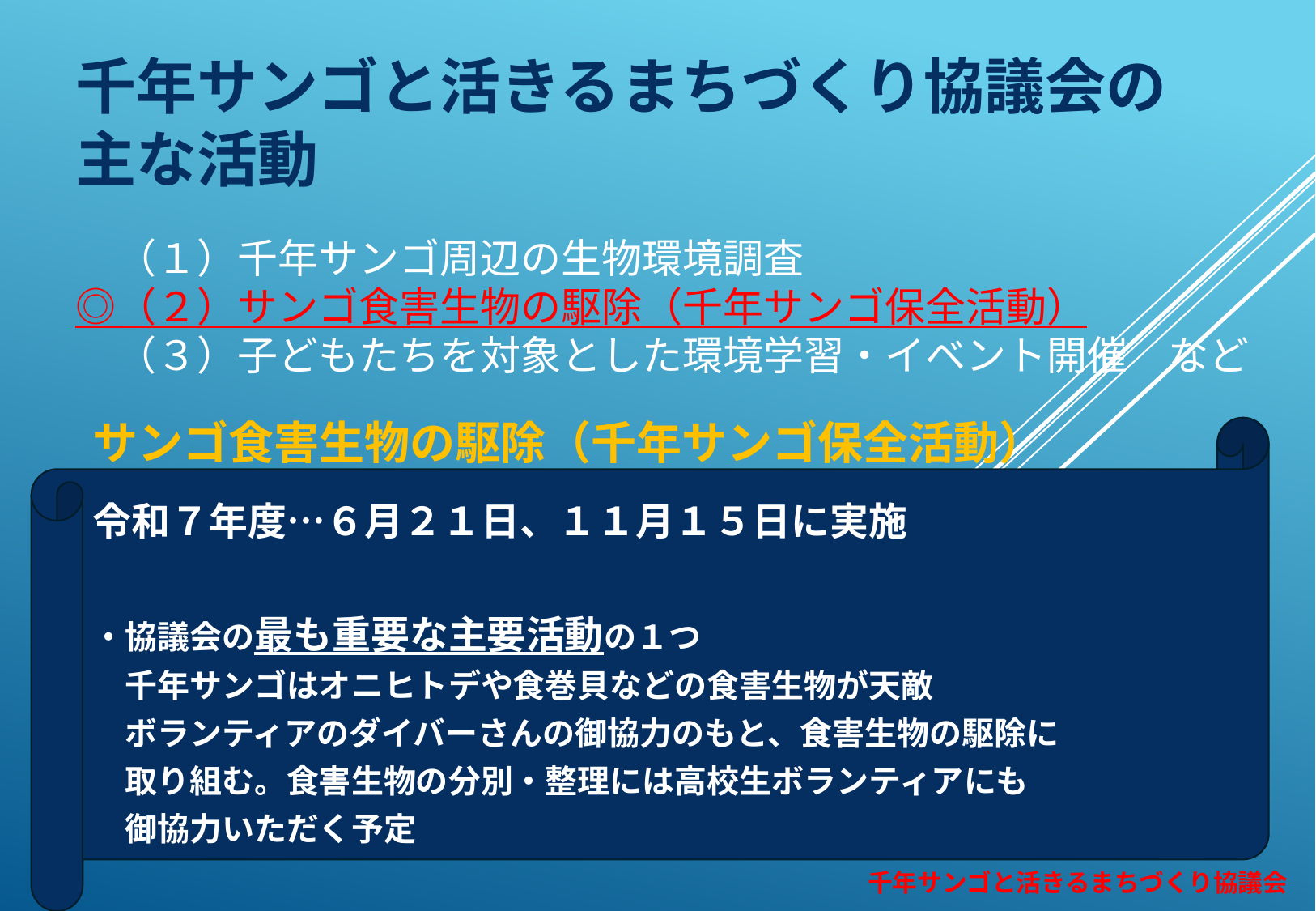

# 千年サンゴと活きるまちづくり協議会の 主な活動　　　　　　　　　　　　　　　 　（１）千年サンゴ周辺の生物環境調査 ◎（２）サンゴ食害生物の駆除（千年サンゴ保全活動） 　（３）子どもたちを対象とした環境学習・イベント開催　など
サンゴ食害生物の駆除（千年サンゴ保全活動）

令和７年度…６月２１日、１１月１５日に実施

・協議会の最も重要な主要活動の１つ
　千年サンゴはオニヒトデや食巻貝などの食害生物が天敵
　ボランティアのダイバーさんの御協力のもと、食害生物の駆除に
　取り組む。食害生物の分別・整理には高校生ボランティアにも
　御協力いただく予定

千年サンゴと活きるまちづくり協議会